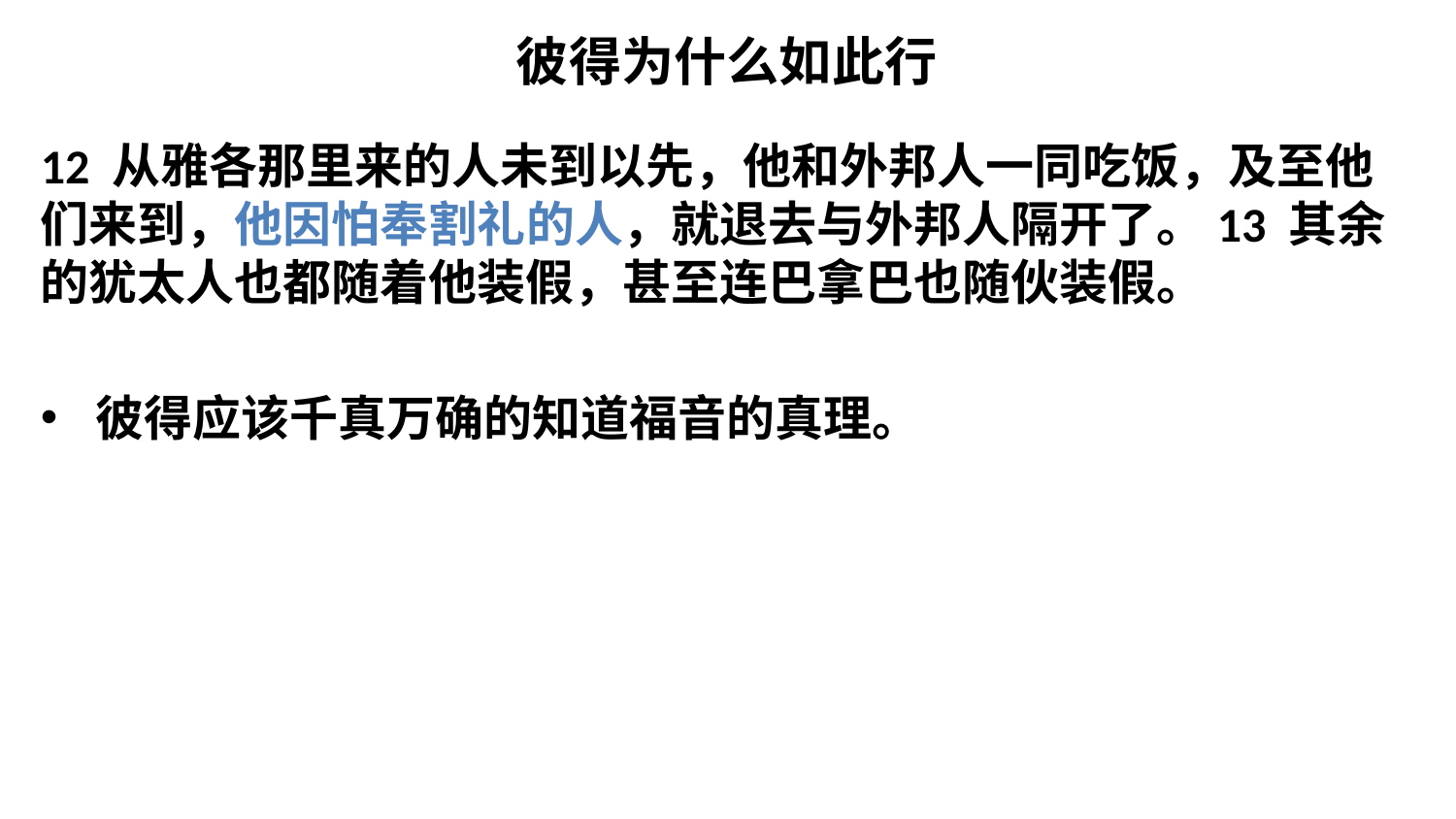

彼得为什么如此行

12 从雅各那里来的人未到以先，他和外邦人一同吃饭，及至他们来到，他因怕奉割礼的人，就退去与外邦人隔开了。13 其余的犹太人也都随着他装假，甚至连巴拿巴也随伙装假。

彼得应该千真万确的知道福音的真理。